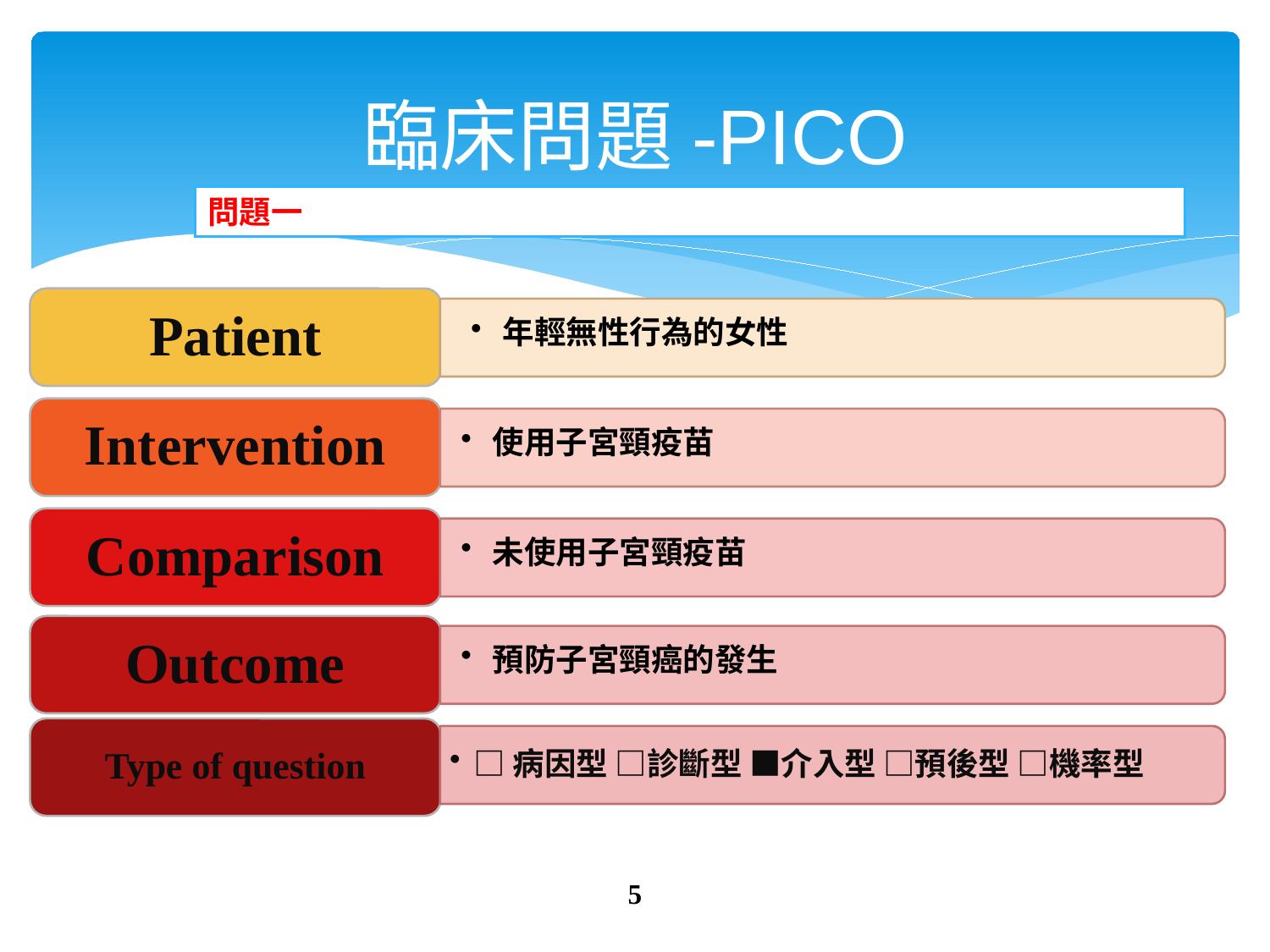

# 臨床問題-PICO
問題一

Patient
年輕無性行為的女性

Intervention
使用子宮頸疫苗

Comparison
未使用子宮頸疫苗

Outcome
預防子宮頸癌的發生

Type of question

□病因型 □診斷型 ■介入型 □預後型 □機率型
5